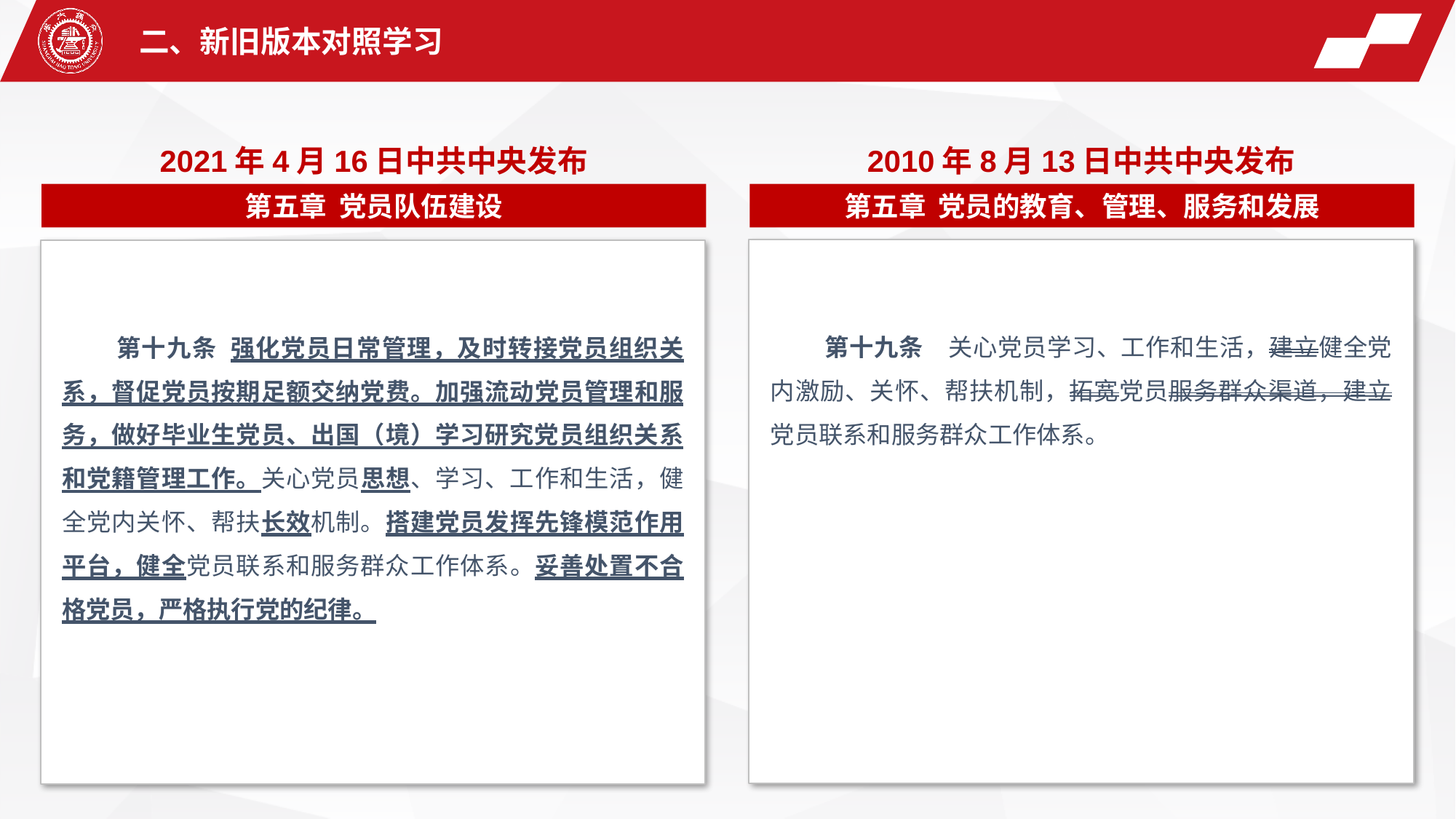

二、新旧版本对照学习
2021年4月16日中共中央发布
2010年8月13日中共中央发布
第五章  党员队伍建设
第五章  党员的教育、管理、服务和发展

第十九条　关心党员学习、工作和生活，建立健全党内激励、关怀、帮扶机制，拓宽党员服务群众渠道，建立党员联系和服务群众工作体系。

第十九条  强化党员日常管理，及时转接党员组织关系，督促党员按期足额交纳党费。加强流动党员管理和服务，做好毕业生党员、出国（境）学习研究党员组织关系和党籍管理工作。关心党员思想、学习、工作和生活，健全党内关怀、帮扶长效机制。搭建党员发挥先锋模范作用平台，健全党员联系和服务群众工作体系。妥善处置不合格党员，严格执行党的纪律。